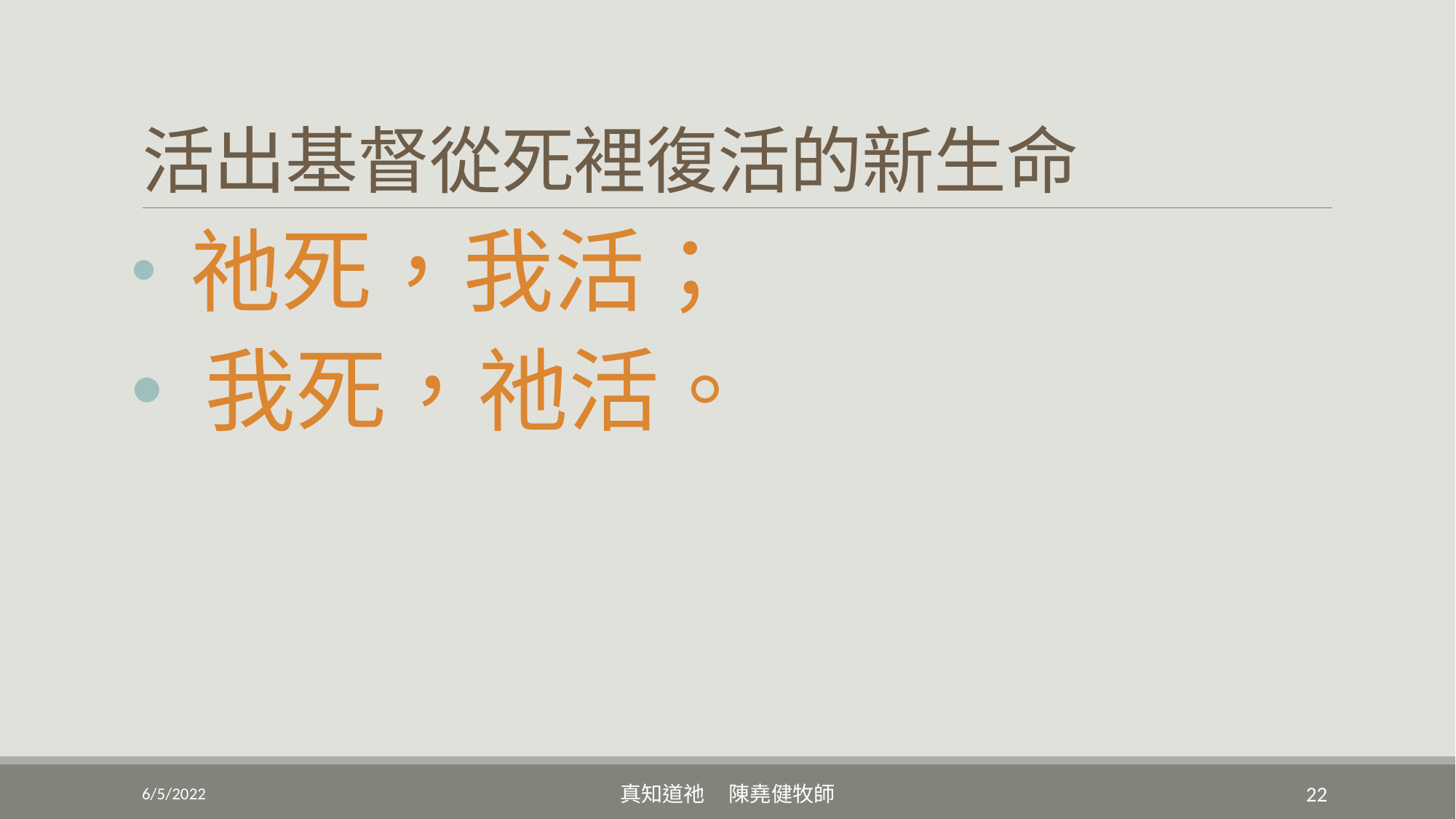

# 活出基督從死裡復活的新生命
 祂死，我活；
 我死，祂活。
6/5/2022
真知道祂     陳堯健牧師
22